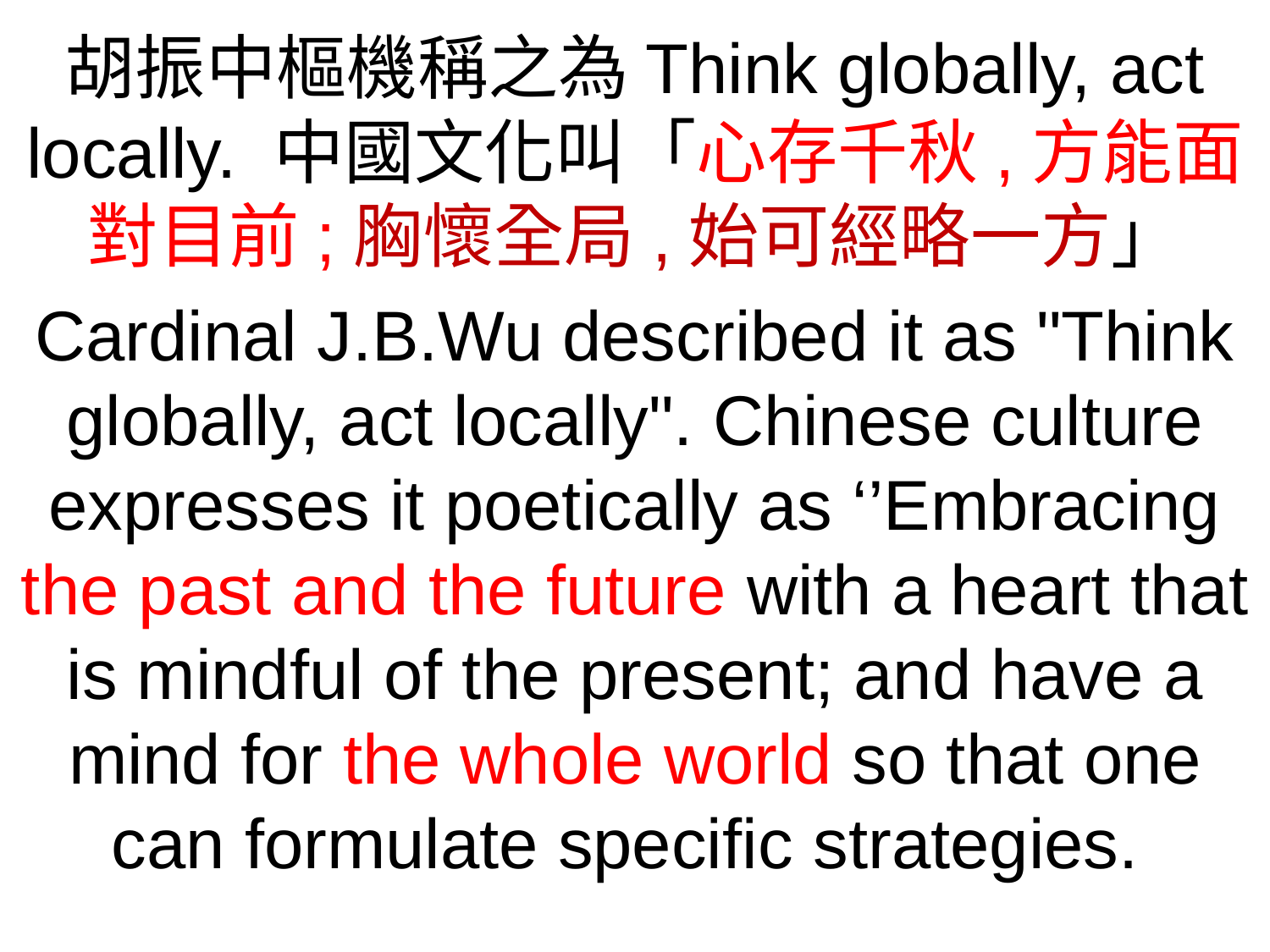

胡振中樞機稱之為Think globally, act locally. 中國文化叫「心存千秋,方能面對目前;胸懷全局,始可經略一方」
Cardinal J.B.Wu described it as "Think globally, act locally". Chinese culture expresses it poetically as ‘’Embracing the past and the future with a heart that is mindful of the present; and have a mind for the whole world so that one can formulate specific strategies.